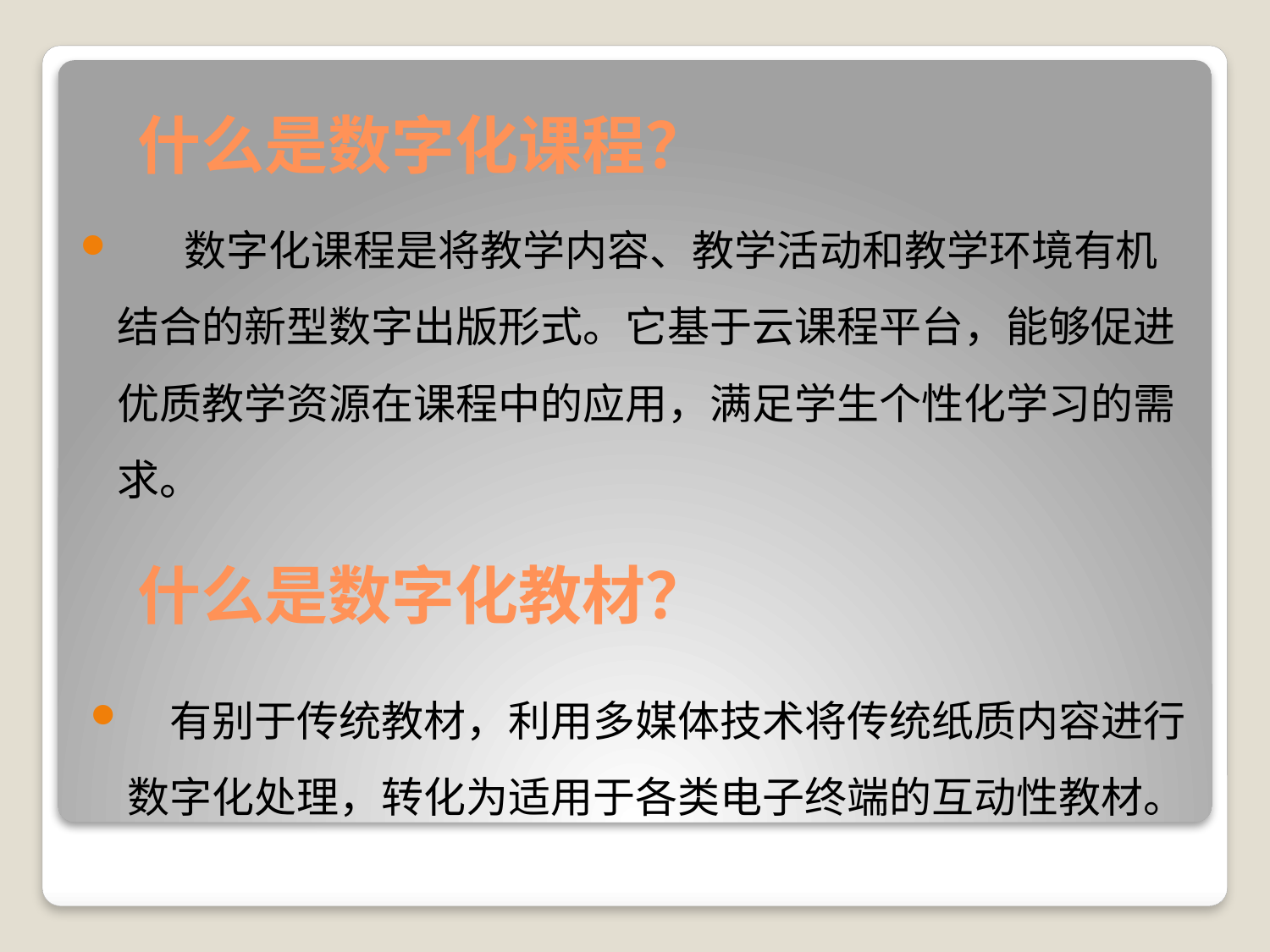

# 什么是数字化课程？
      数字化课程是将教学内容、教学活动和教学环境有机结合的新型数字出版形式。它基于云课程平台，能够促进优质教学资源在课程中的应用，满足学生个性化学习的需求。
什么是数字化教材？
　有别于传统教材，利用多媒体技术将传统纸质内容进行数字化处理，转化为适用于各类电子终端的互动性教材。